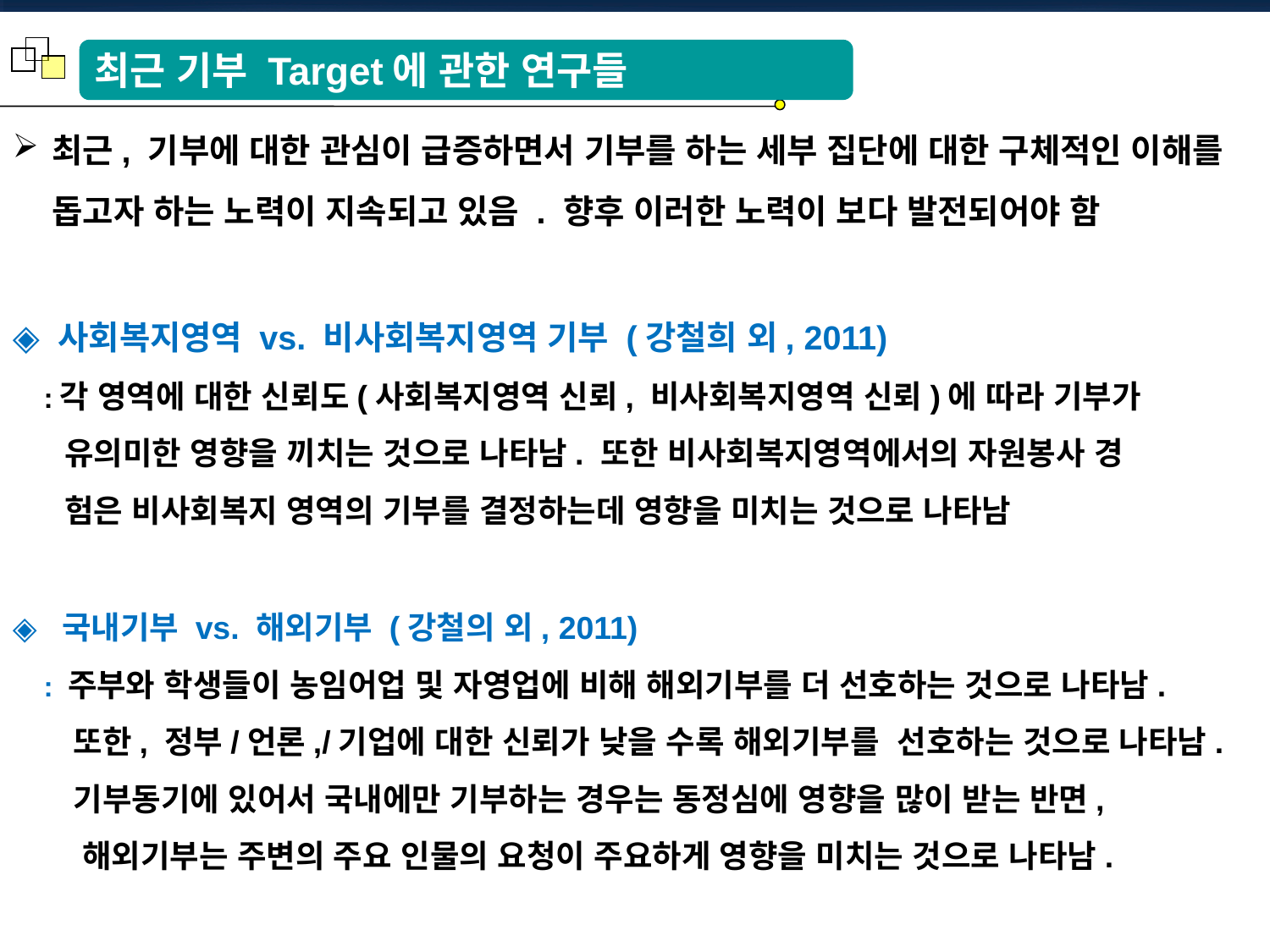

최근 기부 Target에 관한 연구들
최근, 기부에 대한 관심이 급증하면서 기부를 하는 세부 집단에 대한 구체적인 이해를 돕고자 하는 노력이 지속되고 있음 . 향후 이러한 노력이 보다 발전되어야 함

◈ 사회복지영역 vs. 비사회복지영역 기부 (강철희 외, 2011)
    :각 영역에 대한 신뢰도(사회복지영역 신뢰, 비사회복지영역 신뢰)에 따라 기부가
     유의미한 영향을 끼치는 것으로 나타남. 또한 비사회복지영역에서의 자원봉사 경
     험은 비사회복지 영역의 기부를 결정하는데 영향을 미치는 것으로 나타남

◈  국내기부 vs. 해외기부 (강철의 외, 2011)
    : 주부와 학생들이 농임어업 및 자영업에 비해 해외기부를 더 선호하는 것으로 나타남.
      또한, 정부/언론,/기업에 대한 신뢰가 낮을 수록 해외기부를  선호하는 것으로 나타남.
      기부동기에 있어서 국내에만 기부하는 경우는 동정심에 영향을 많이 받는 반면,
       해외기부는 주변의 주요 인물의 요청이 주요하게 영향을 미치는 것으로 나타남.